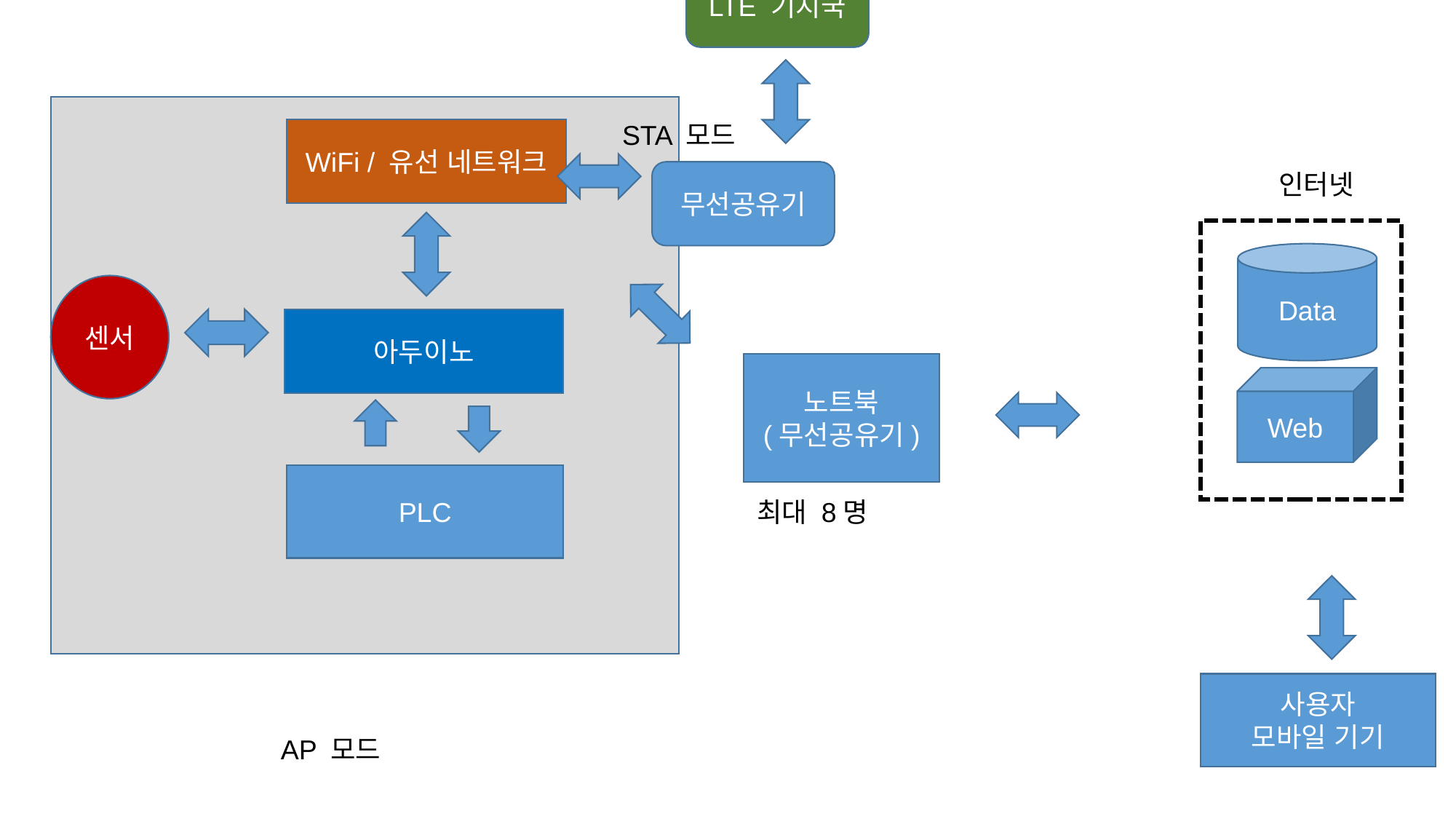

LTE 기지국

STA 모드
WiFi / 유선 네트워크

무선공유기
인터넷

Data
센서

아두이노
노트북
(무선공유기)
Web

PLC
최대 8명

사용자
모바일 기기
AP 모드